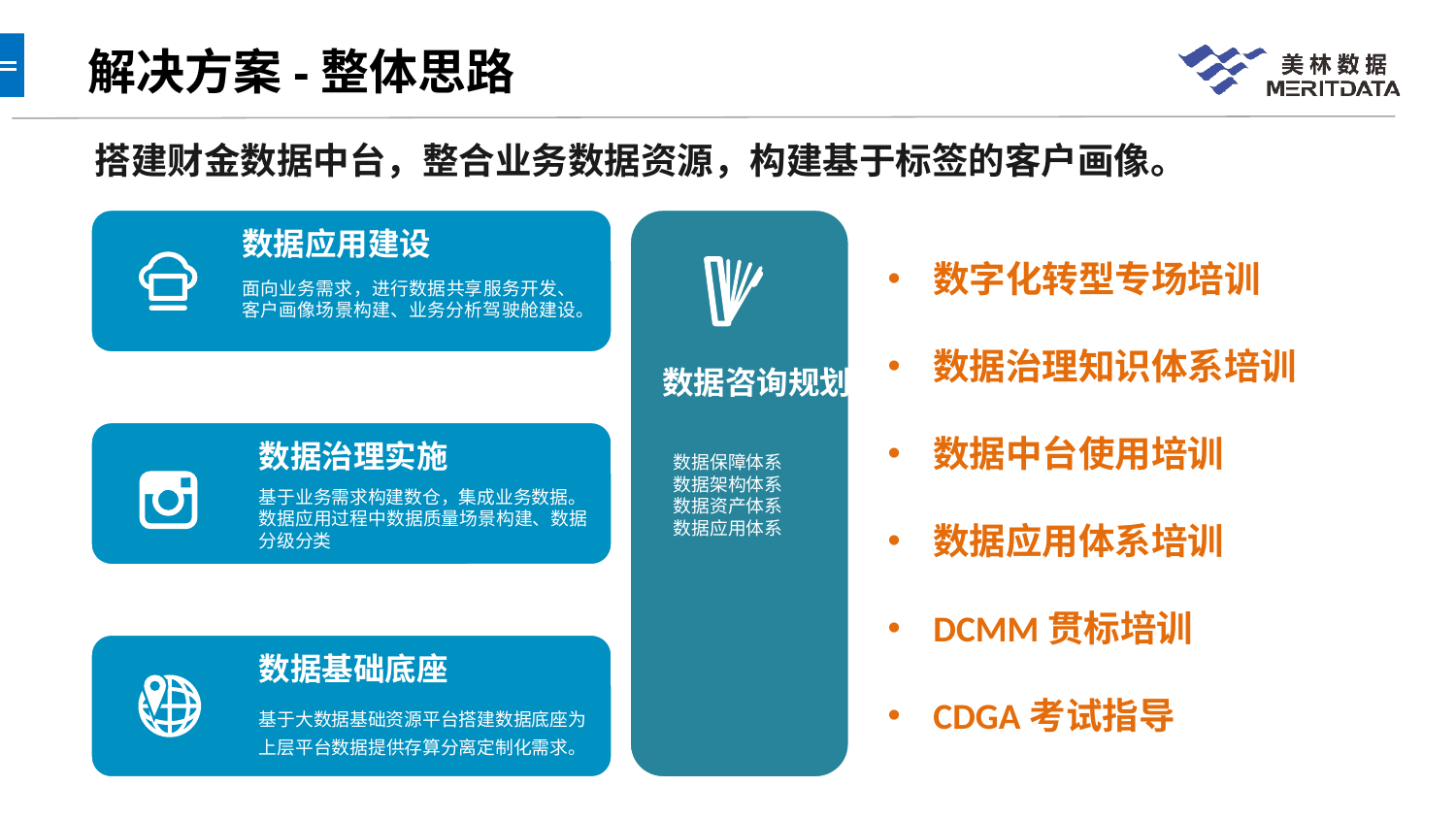

# 解决方案-整体思路
搭建财金数据中台，整合业务数据资源，构建基于标签的客户画像。

数据应用建设
面向业务需求，进行数据共享服务开发、客户画像场景构建、业务分析驾驶舱建设。
数字化转型专场培训

数据治理知识体系培训

数据中台使用培训

数据应用体系培训

DCMM贯标培训

CDGA考试指导

数据咨询规划

数据治理实施
基于业务需求构建数仓，集成业务数据。
数据应用过程中数据质量场景构建、数据分级分类
数据保障体系
数据架构体系
数据资产体系
数据应用体系

数据基础底座
基于大数据基础资源平台搭建数据底座为上层平台数据提供存算分离定制化需求。